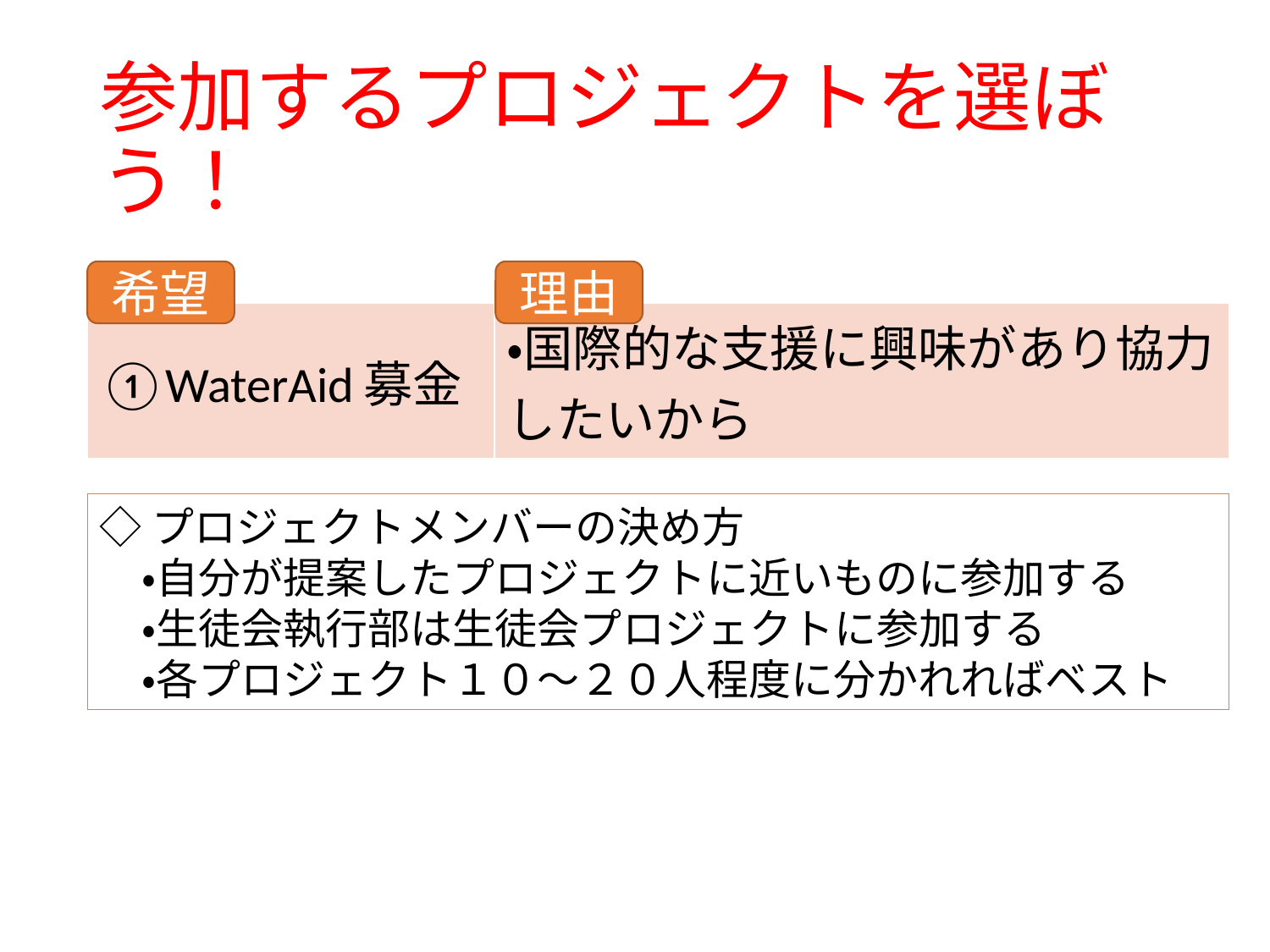

# 参加するプロジェクトを選ぼう！
希望
理由
| ①WaterAid募金 | ・国際的な支援に興味があり協力したいから |
| --- | --- |
◇プロジェクトメンバーの決め方
　・自分が提案したプロジェクトに近いものに参加する
　・生徒会執行部は生徒会プロジェクトに参加する
　・各プロジェクト１０～２０人程度に分かれればベスト